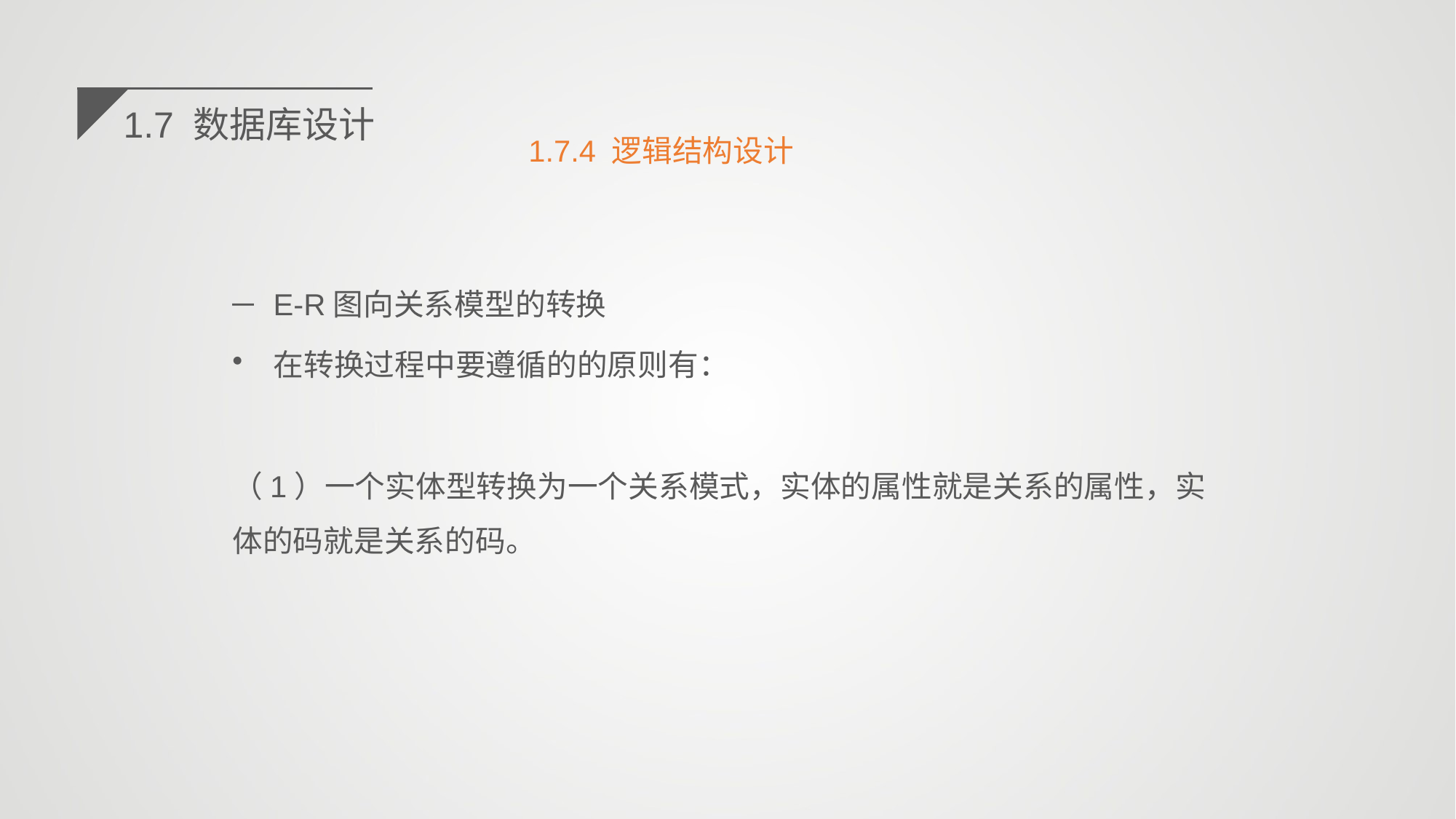

1.7 数据库设计
1.7.4 逻辑结构设计

E-R图向关系模型的转换
在转换过程中要遵循的的原则有：

（1）一个实体型转换为一个关系模式，实体的属性就是关系的属性，实体的码就是关系的码。